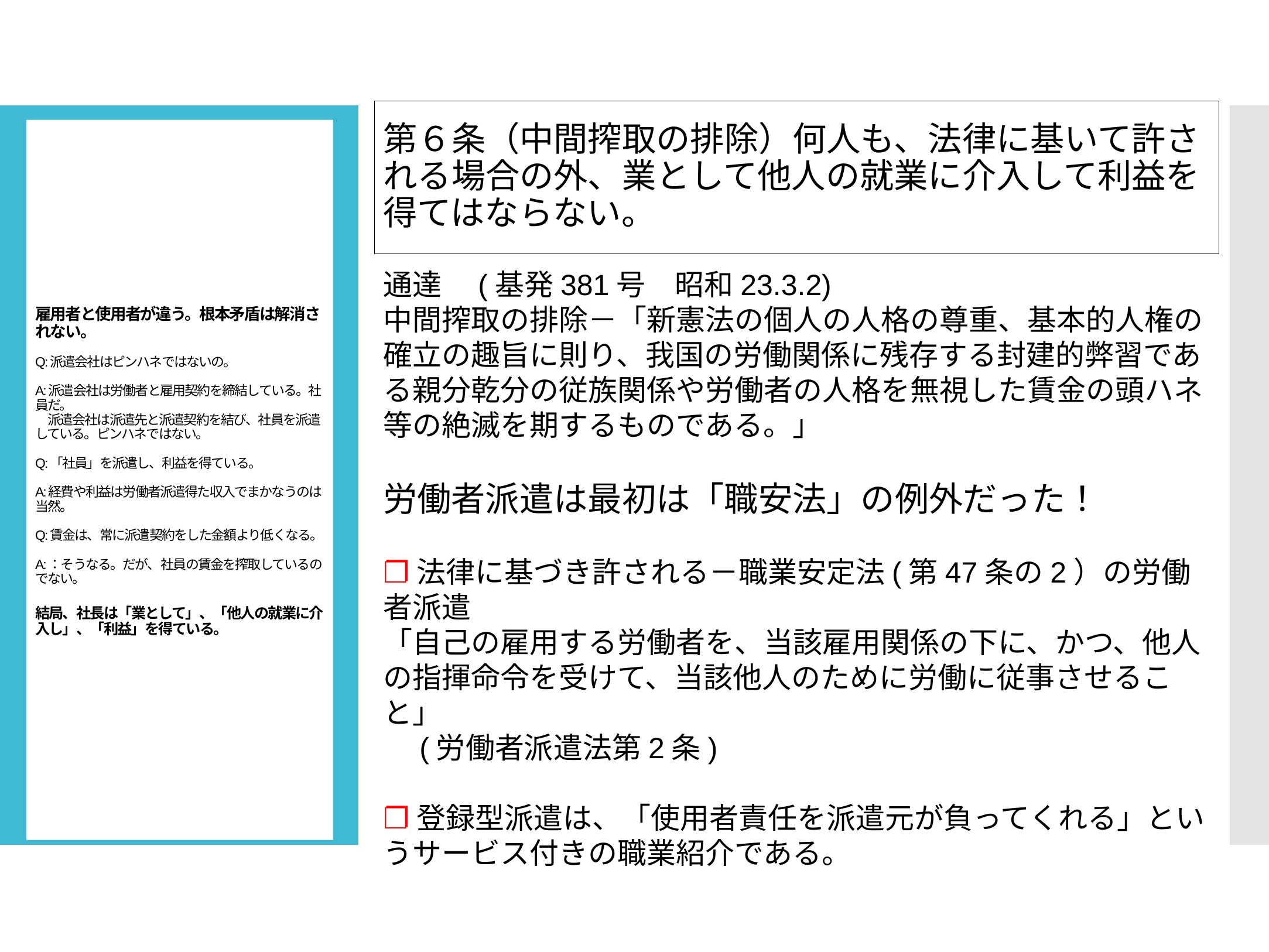

第６条（中間搾取の排除）何人も、法律に基いて許される場合の外、業として他人の就業に介入して利益を得てはならない。
# 雇用者と使用者が違う。根本矛盾は解消されない。 Q:派遣会社はピンハネではないの。 A:派遣会社は労働者と雇用契約を締結している。社員だ。 　派遣会社は派遣先と派遣契約を結び、社員を派遣している。ピンハネではない。 Q:「社員」を派遣し、利益を得ている。 A:経費や利益は労働者派遣得た収入でまかなうのは当然。 Q:賃金は、常に派遣契約をした金額より低くなる。 A:：そうなる。だが、社員の賃金を搾取しているのでない。 結局、社長は「業として」、「他人の就業に介入し」、「利益」を得ている。
通達　(基発381号　昭和23.3.2)
中間搾取の排除－「新憲法の個人の人格の尊重、基本的人権の確立の趣旨に則り、我国の労働関係に残存する封建的弊習である親分乾分の従族関係や労働者の人格を無視した賃金の頭ハネ等の絶滅を期するものである。」

労働者派遣は最初は「職安法」の例外だった！

❐法律に基づき許される－職業安定法(第47条の2）の労働者派遣
「自己の雇用する労働者を、当該雇用関係の下に、かつ、他人の指揮命令を受けて、当該他人のために労働に従事させること」
　(労働者派遣法第2条)

❐登録型派遣は、「使用者責任を派遣元が負ってくれる」というサービス付きの職業紹介である。